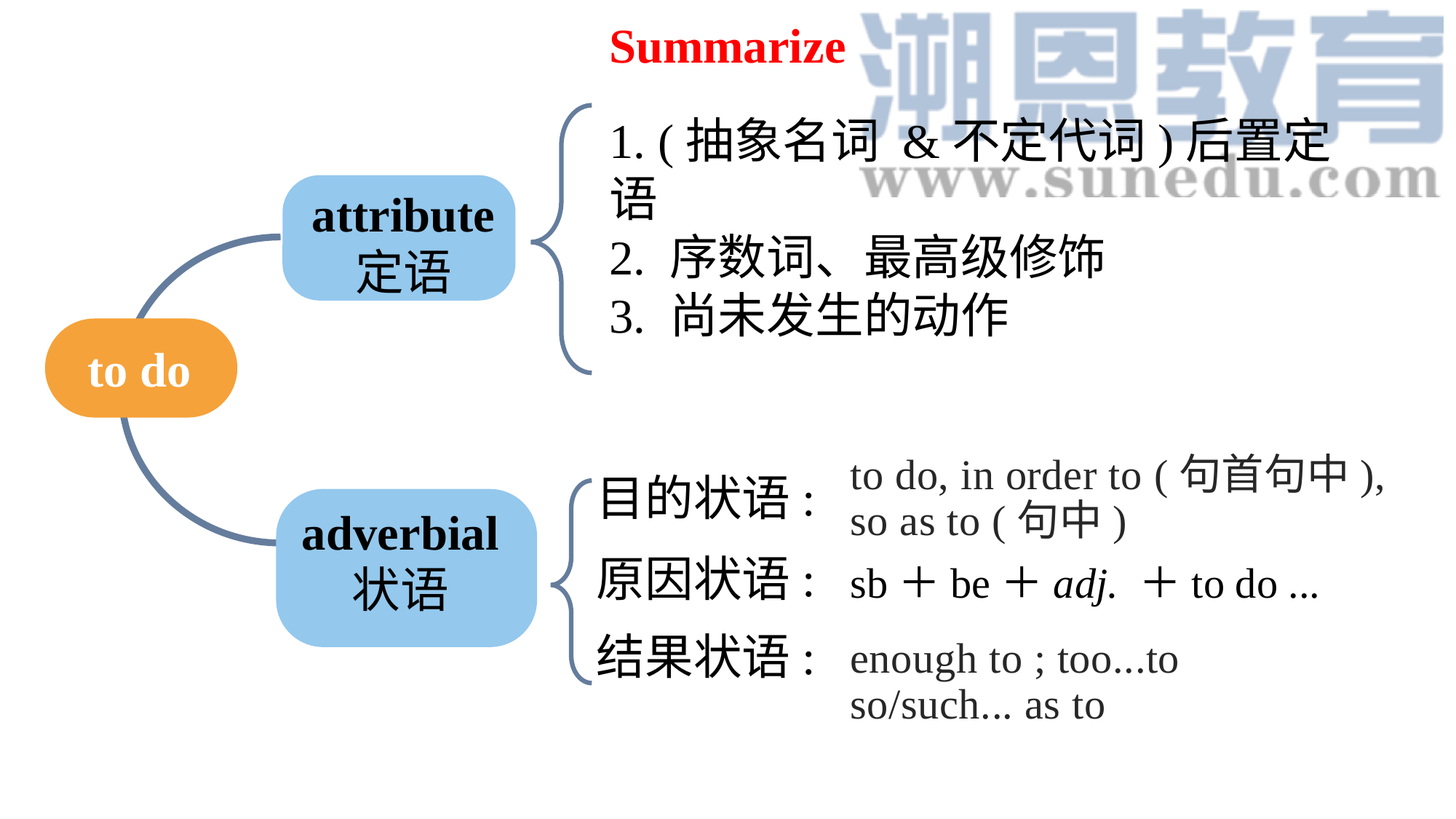

Summarize
1. (抽象名词 &不定代词)后置定语
2. 序数词、最高级修饰
3. 尚未发生的动作

attribute
定语

to do
to do, in order to (句首句中),
so as to (句中)
目的状语:

adverbial
状语
原因状语:
sb＋be＋adj. ＋to do ...
结果状语:
enough to ; too...to
so/such... as to